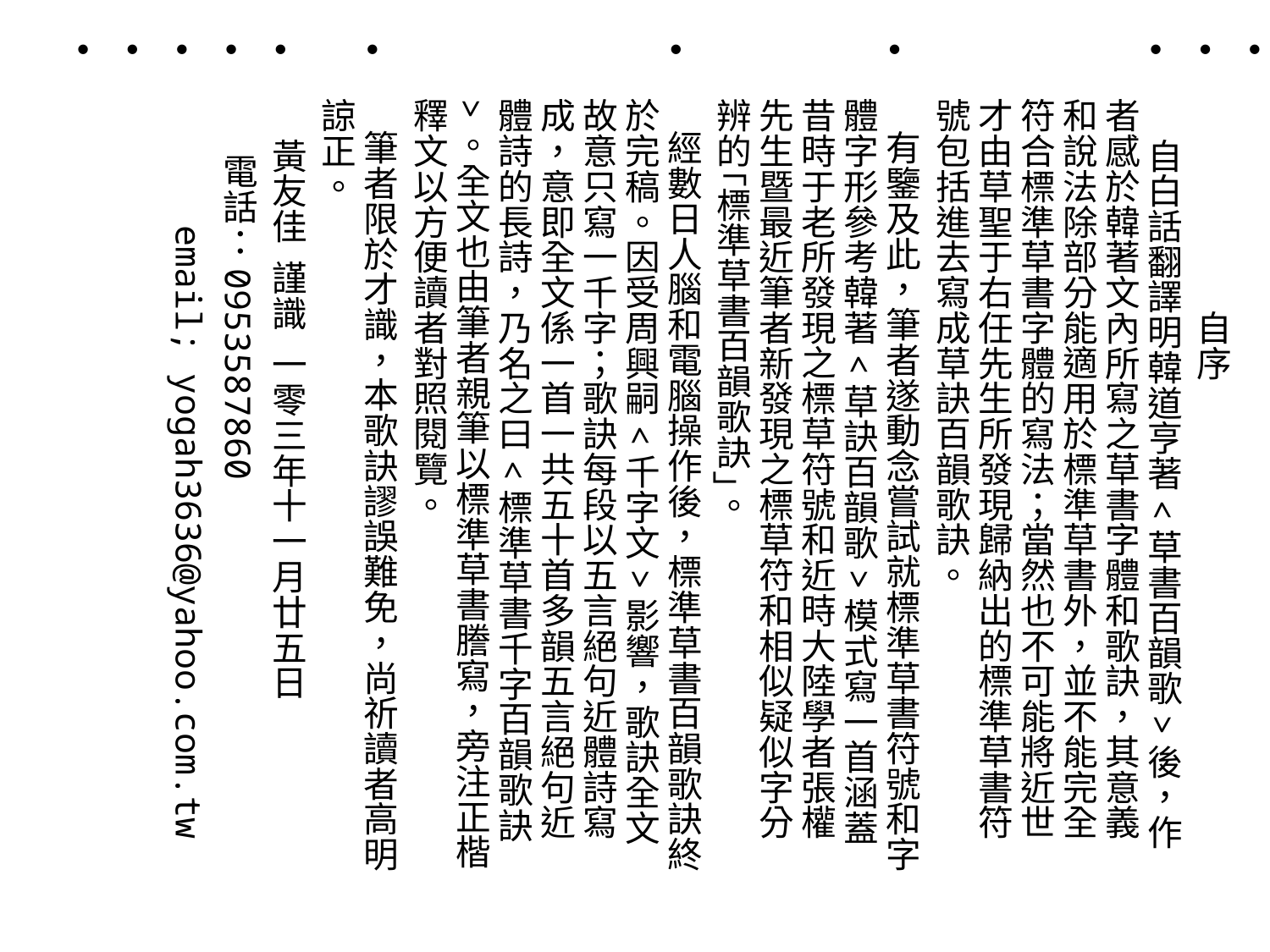

#

                          自序
    自白話翻譯明韓道亨著<草書百韻歌>後，作者感於韓著文內所寫之草書字體和歌訣，其意義和說法除部分能適用於標準草書外，並不能完全符合標準草書字體的寫法；當然也不可能將近世才由草聖于右任先生所發現歸納出的標準草書符號包括進去寫成草訣百韻歌訣。
   有鑒及此，筆者遂動念嘗試就標準草書符號和字體字形參考韓著<草訣百韻歌>模式寫一首涵蓋昔時于老所發現之標草符號和近時大陸學者張權先生暨最近筆者新發現之標草符和相似疑似字分辨的｢標準草書百韻歌訣｣。
   經數日人腦和電腦操作後，標準草書百韻歌訣終於完稿。因受周興嗣<千字文>影響，歌訣全文故意只寫一千字；歌訣每段以五言絕句近體詩寫成，意即全文係一首一共五十首多韻五言絕句近體詩的長詩，乃名之曰<標準草書千字百韻歌訣>。全文也由筆者親筆以標準草書謄寫，旁注正楷釋文以方便讀者對照閱覽。
   筆者限於才識，本歌訣謬誤難免，尚祈讀者高明諒正。
    黃友佳  謹識  一零三年十一月廿五日
      電話：0953587860
      email; yogah3636@yahoo.com.tw